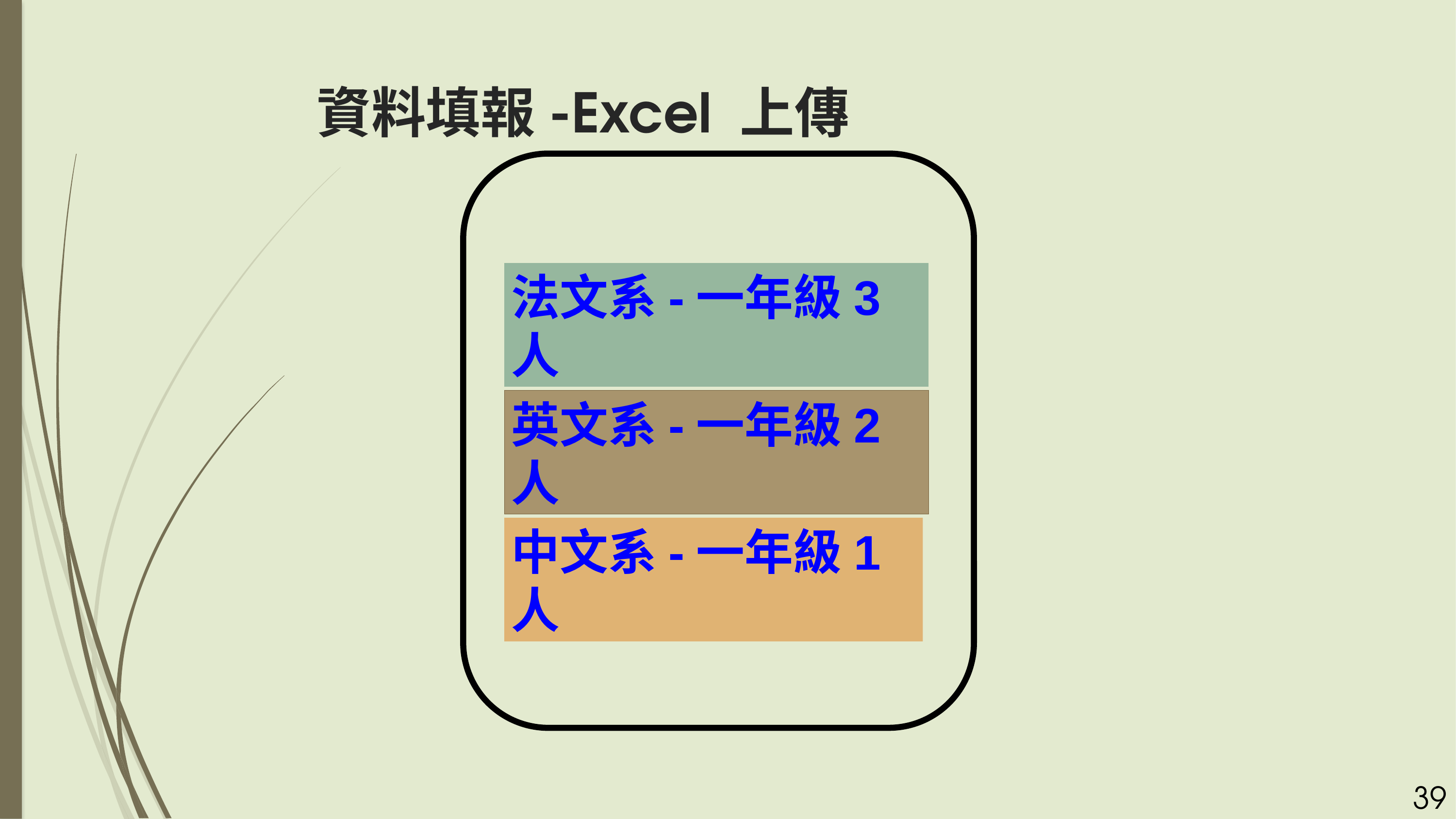

# 資料填報-Excel 上傳

法文系-一年級3人
英文系-一年級2人
中文系-一年級1人
39